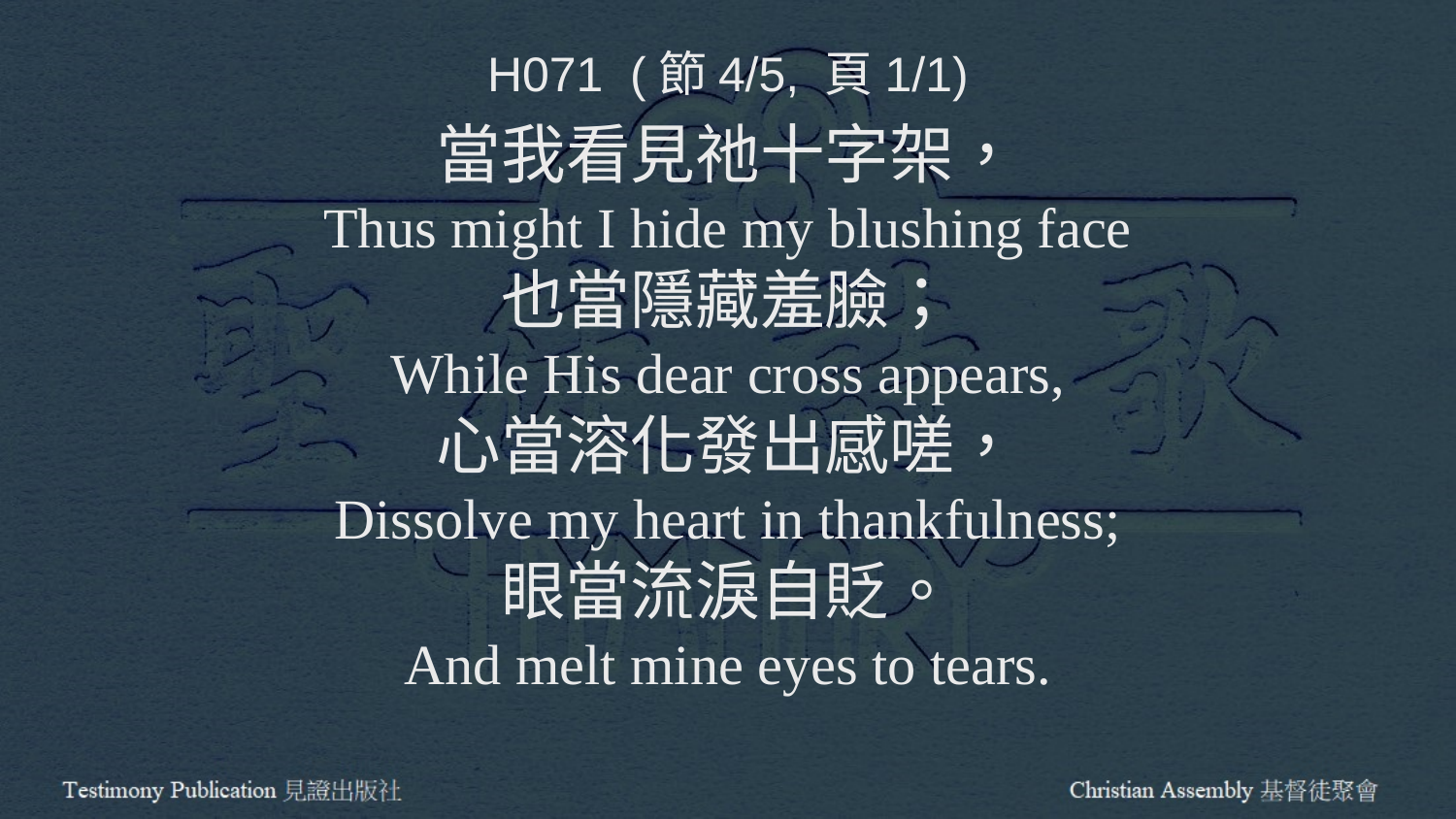

H071  (節4/5, 頁1/1)
當我看見祂十字架，
Thus might I hide my blushing face
也當隱藏羞臉；
While His dear cross appears,
心當溶化發出感嗟，
Dissolve my heart in thankfulness;
眼當流淚自貶。
And melt mine eyes to tears.